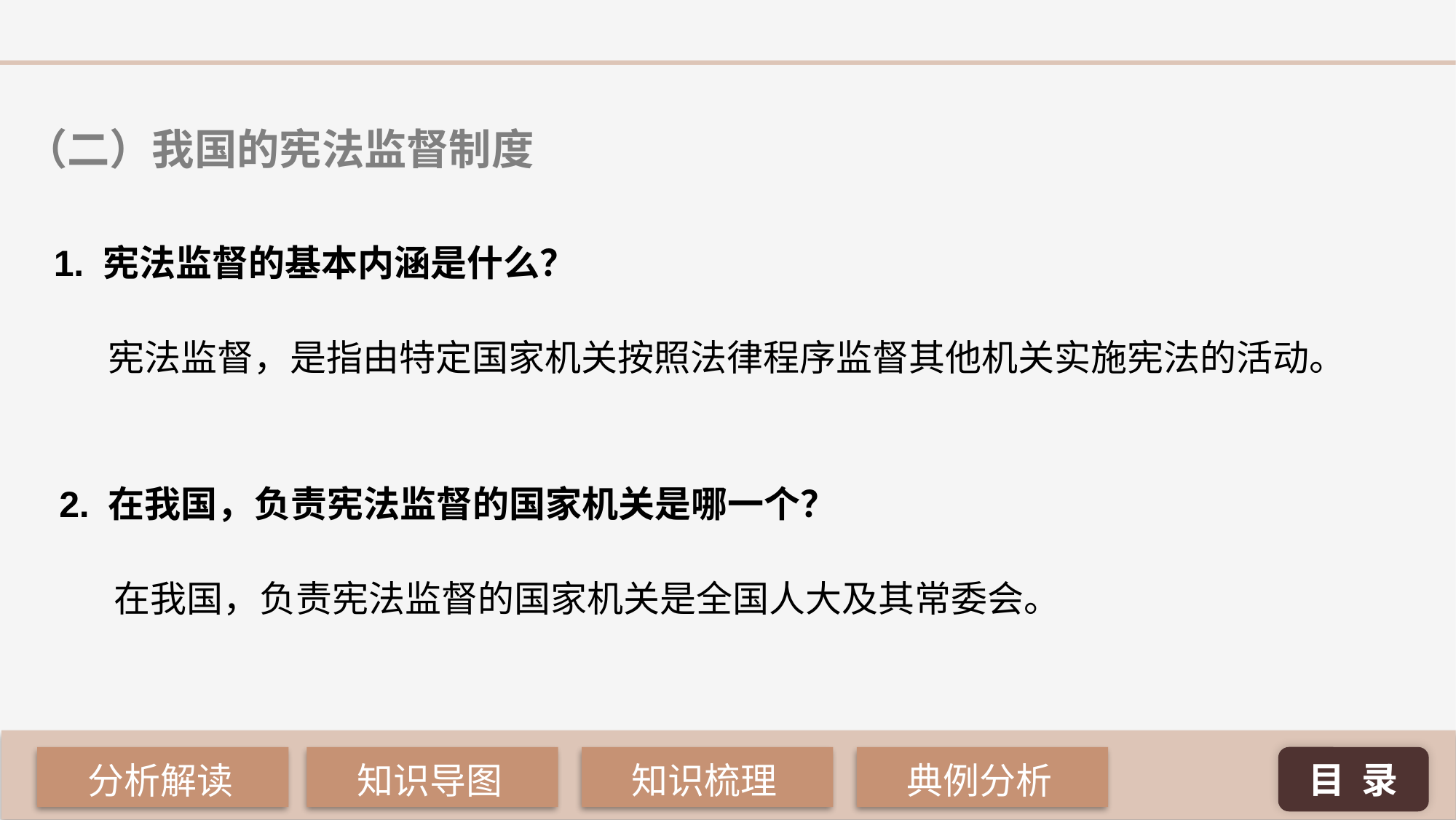

（二）我国的宪法监督制度
1. 宪法监督的基本内涵是什么？
宪法监督，是指由特定国家机关按照法律程序监督其他机关实施宪法的活动。
2. 在我国，负责宪法监督的国家机关是哪一个？
在我国，负责宪法监督的国家机关是全国人大及其常委会。